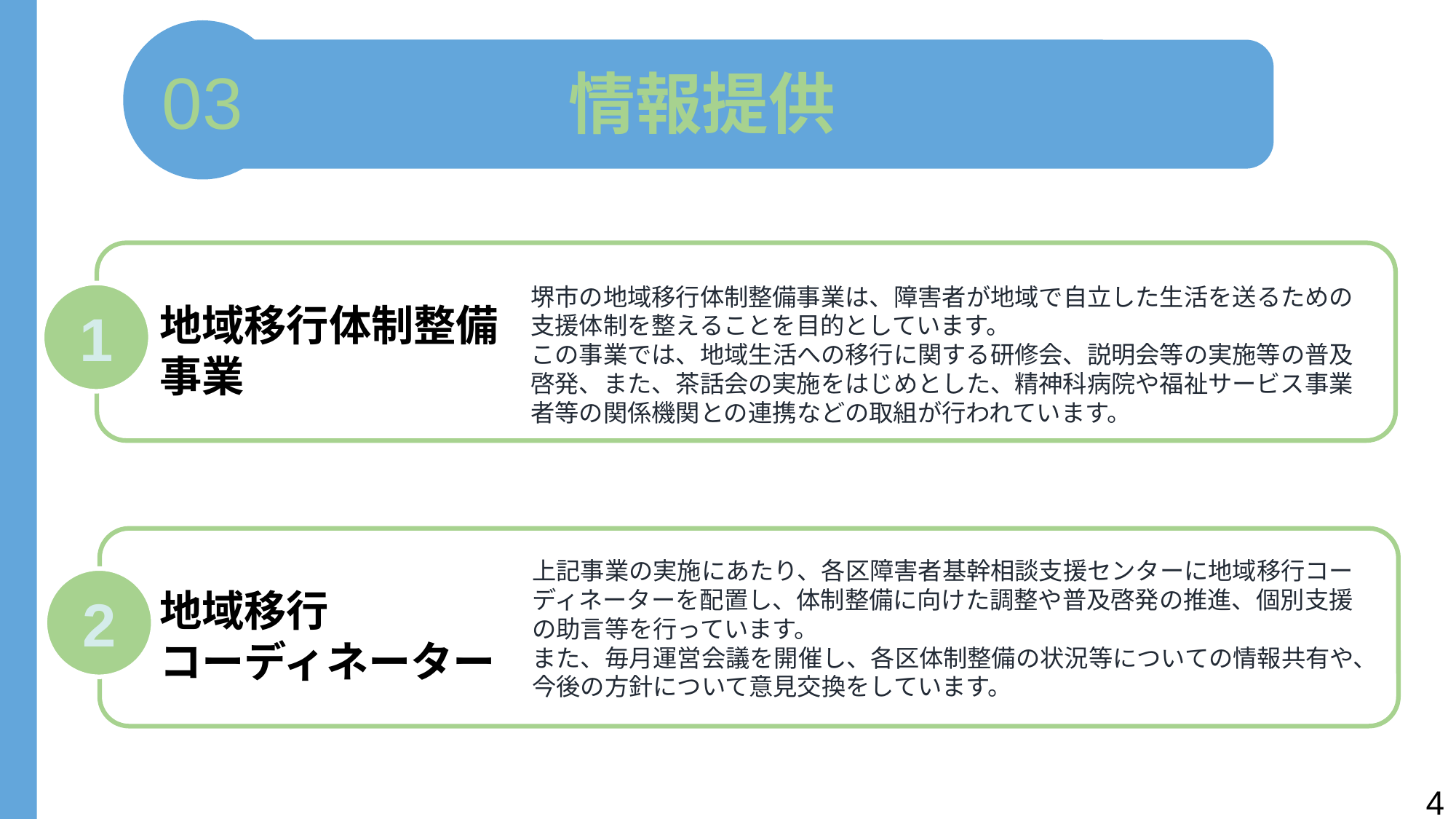

03

情報提供

堺市の地域移行体制整備事業は、障害者が地域で自立した生活を送るための支援体制を整えることを目的としています。
この事業では、地域生活への移行に関する研修会、説明会等の実施等の普及啓発、また、茶話会の実施をはじめとした、精神科病院や福祉サービス事業者等の関係機関との連携などの取組が行われています。
1
地域移行体制整備事業

上記事業の実施にあたり、各区障害者基幹相談支援センターに地域移行コーディネーターを配置し、体制整備に向けた調整や普及啓発の推進、個別支援の助言等を行っています。
また、毎月運営会議を開催し、各区体制整備の状況等についての情報共有や、今後の方針について意見交換をしています。
2
地域移行
コーディネーター